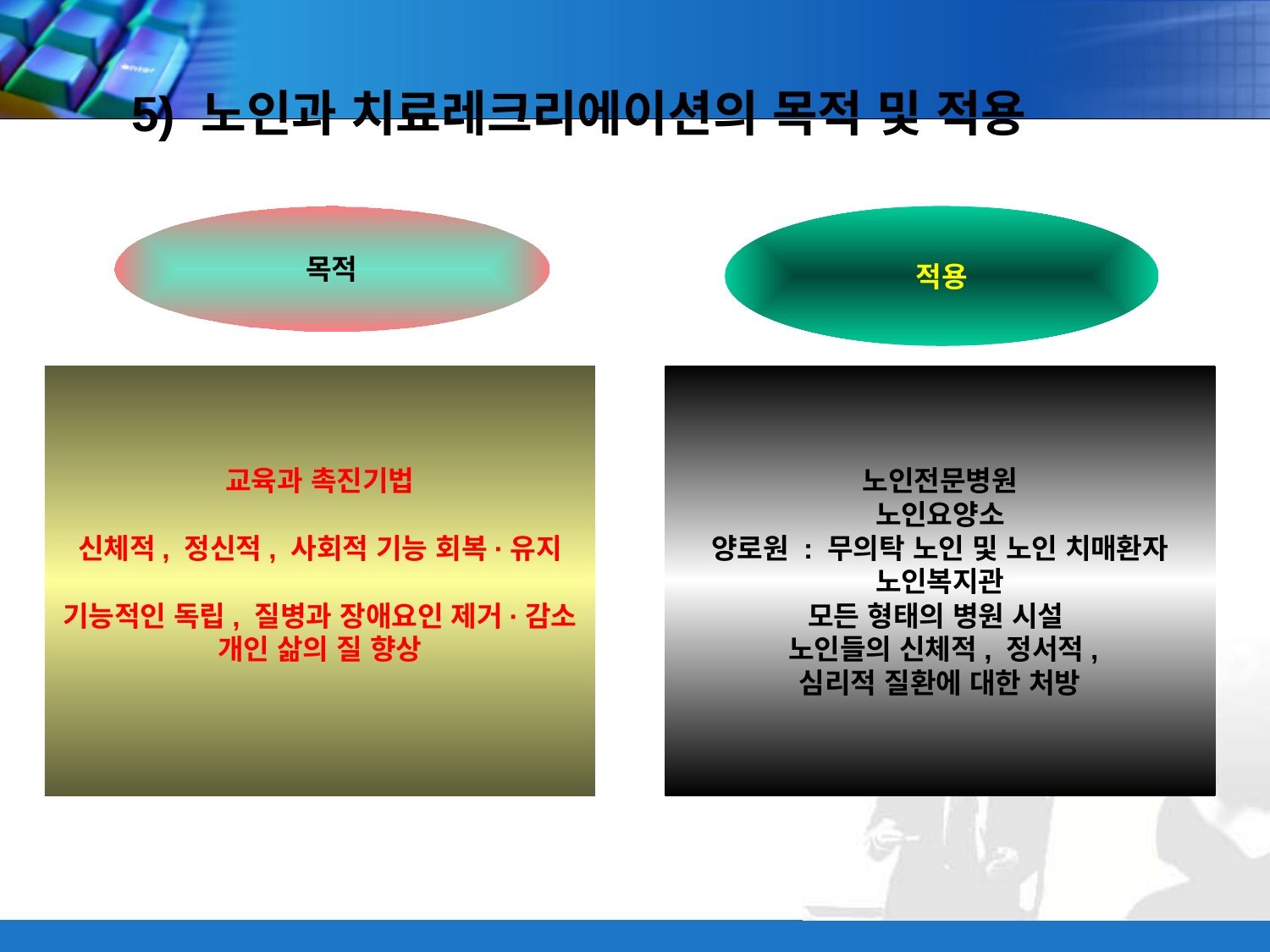

5) 노인과 치료레크리에이션의 목적 및 적용
목적
적용
교육과 촉진기법
신체적, 정신적, 사회적 기능 회복·유지

기능적인 독립, 질병과 장애요인 제거·감소
개인 삶의 질 향상

노인전문병원
노인요양소
양로원 : 무의탁 노인 및 노인 치매환자
노인복지관
모든 형태의 병원 시설
 노인들의 신체적, 정서적,
심리적 질환에 대한 처방